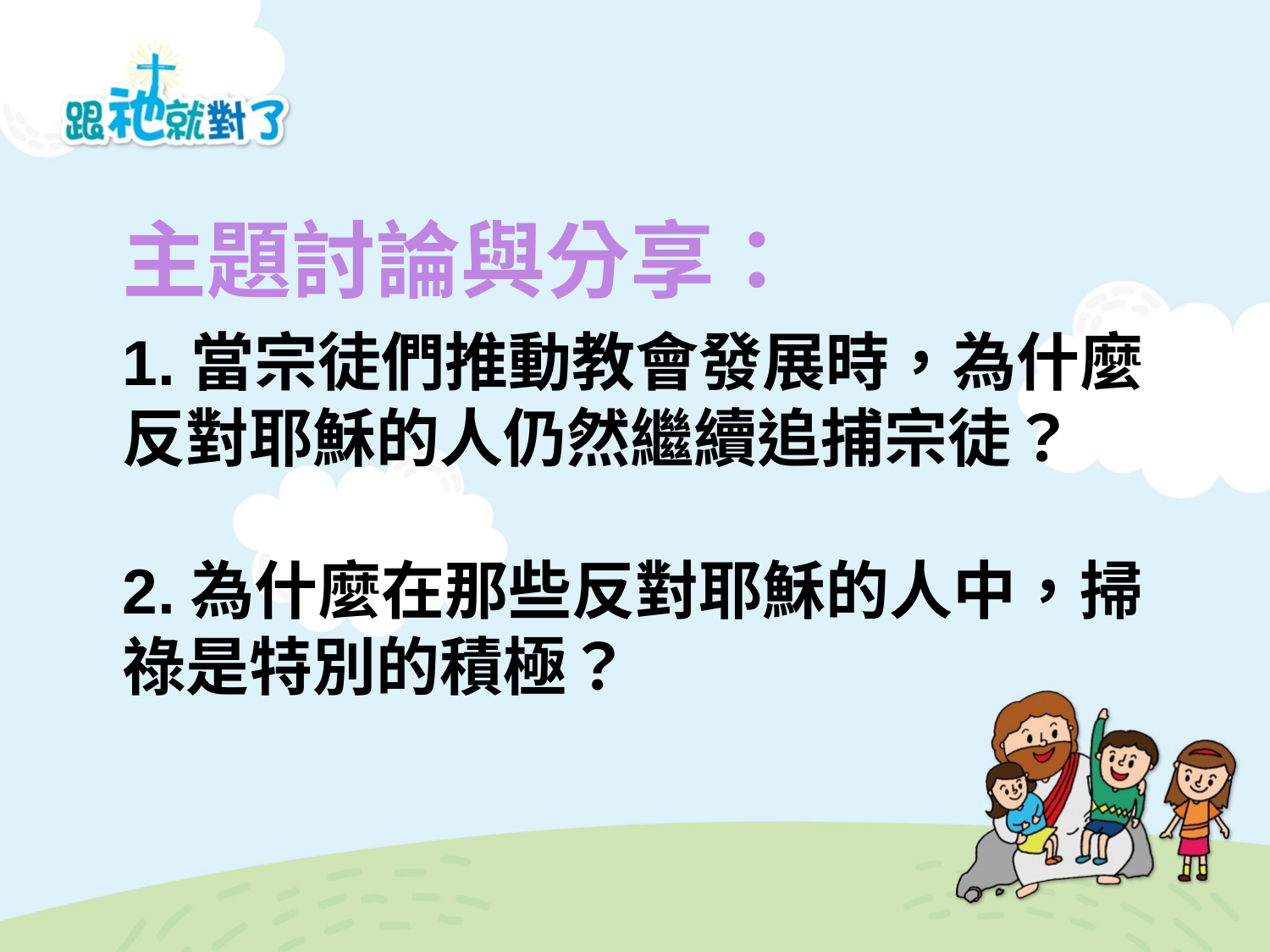

主題討論與分享：
1.當宗徒們推動教會發展時，為什麼反對耶穌的人仍然繼續追捕宗徒？

2.為什麼在那些反對耶穌的人中，掃祿是特別的積極？